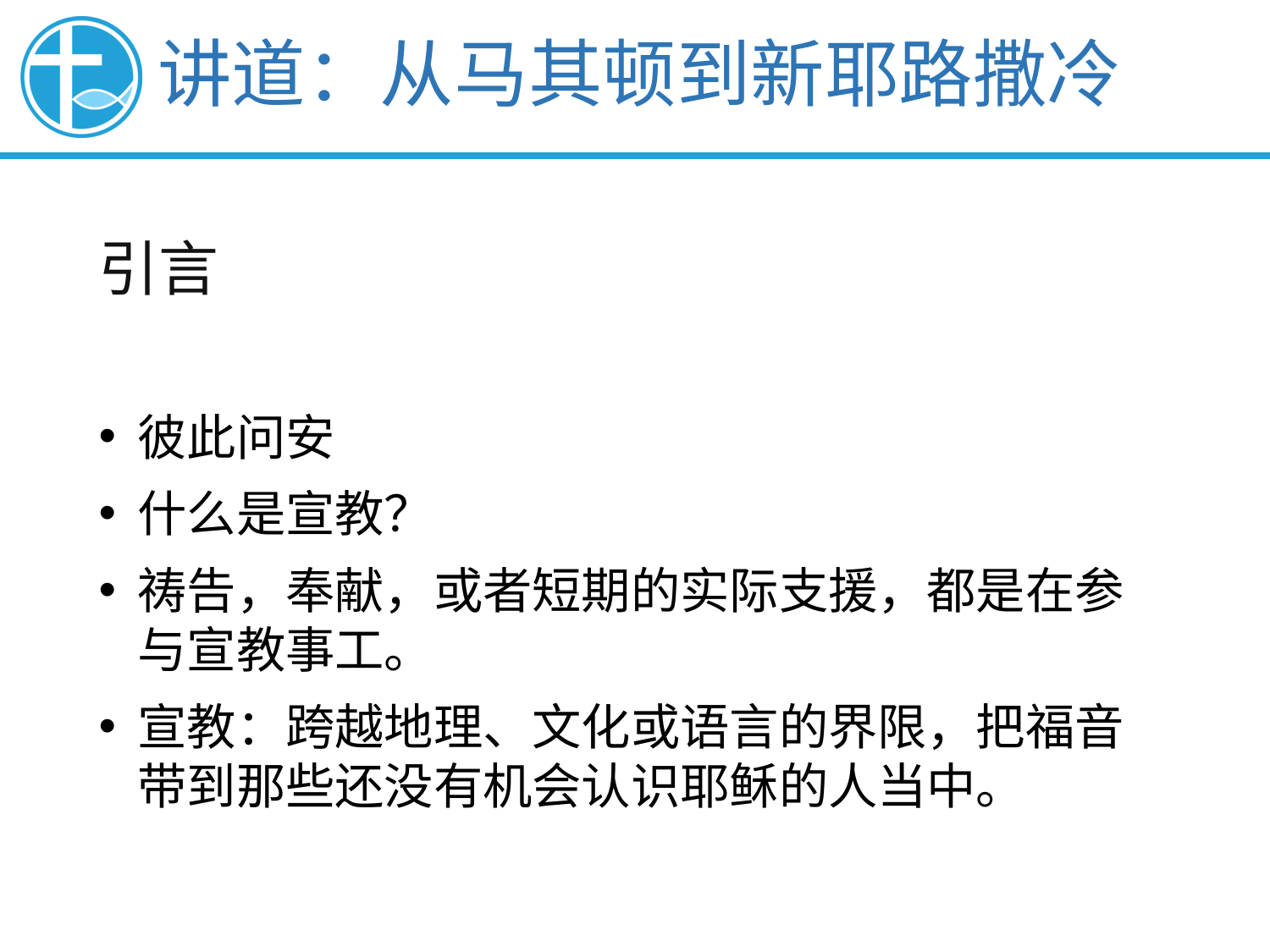

讲道：从马其顿到新耶路撒冷
引言

彼此问安
什么是宣教？
祷告，奉献，或者短期的实际支援，都是在参与宣教事工。
宣教：跨越地理、文化或语言的界限，把福音带到那些还没有机会认识耶稣的人当中。